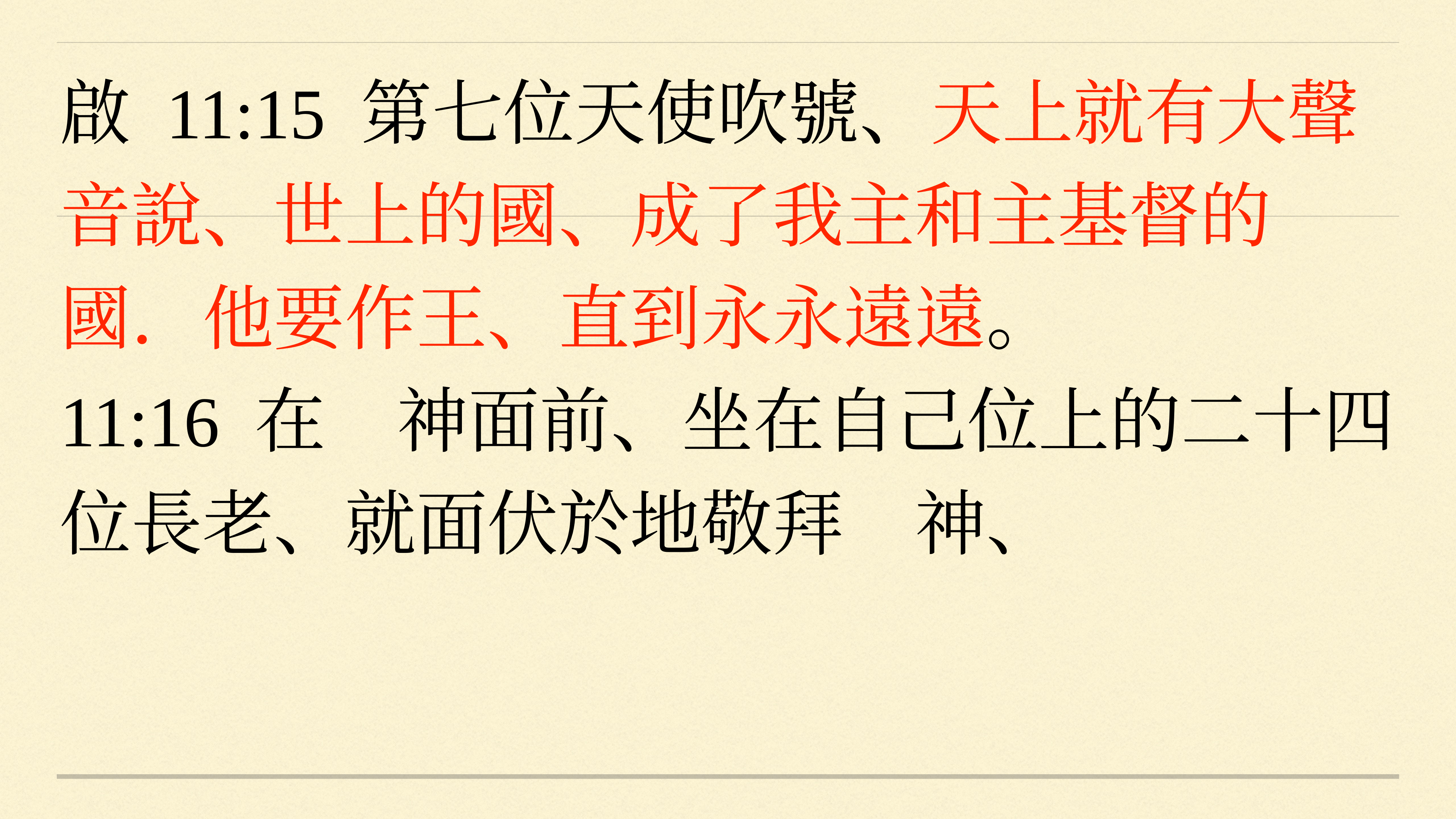

啟 11:15 第七位天使吹號、天上就有大聲音說、世上的國、成了我主和主基督的國．他要作王、直到永永遠遠。
11:16 在　神面前、坐在自己位上的二十四位長老、就面伏於地敬拜　神、
#